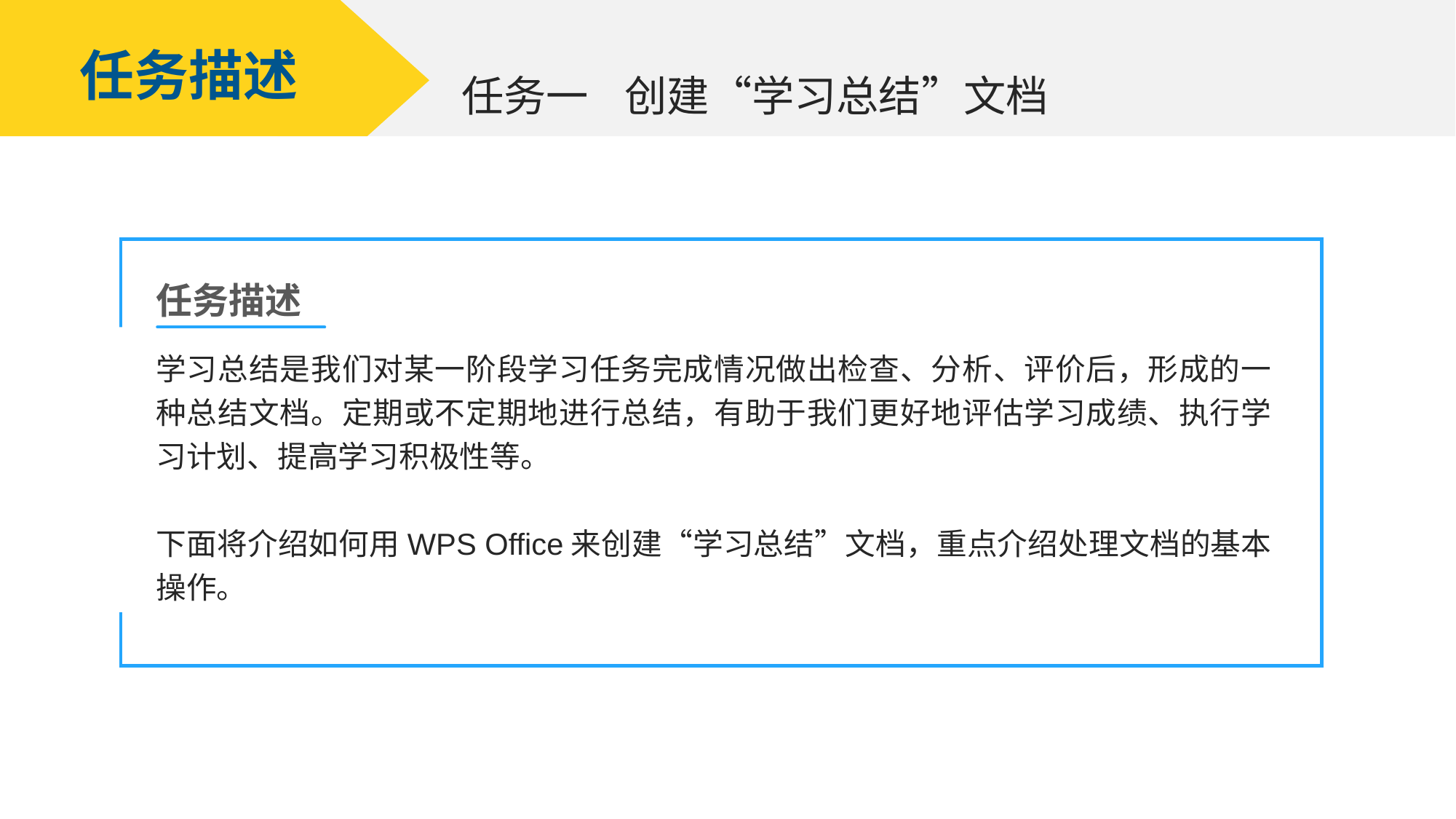

任务描述
创建“学习总结”文档
任务一

任务描述

学习总结是我们对某一阶段学习任务完成情况做出检查、分析、评价后，形成的一种总结文档。定期或不定期地进行总结，有助于我们更好地评估学习成绩、执行学习计划、提高学习积极性等。

下面将介绍如何用WPS Office来创建“学习总结”文档，重点介绍处理文档的基本操作。